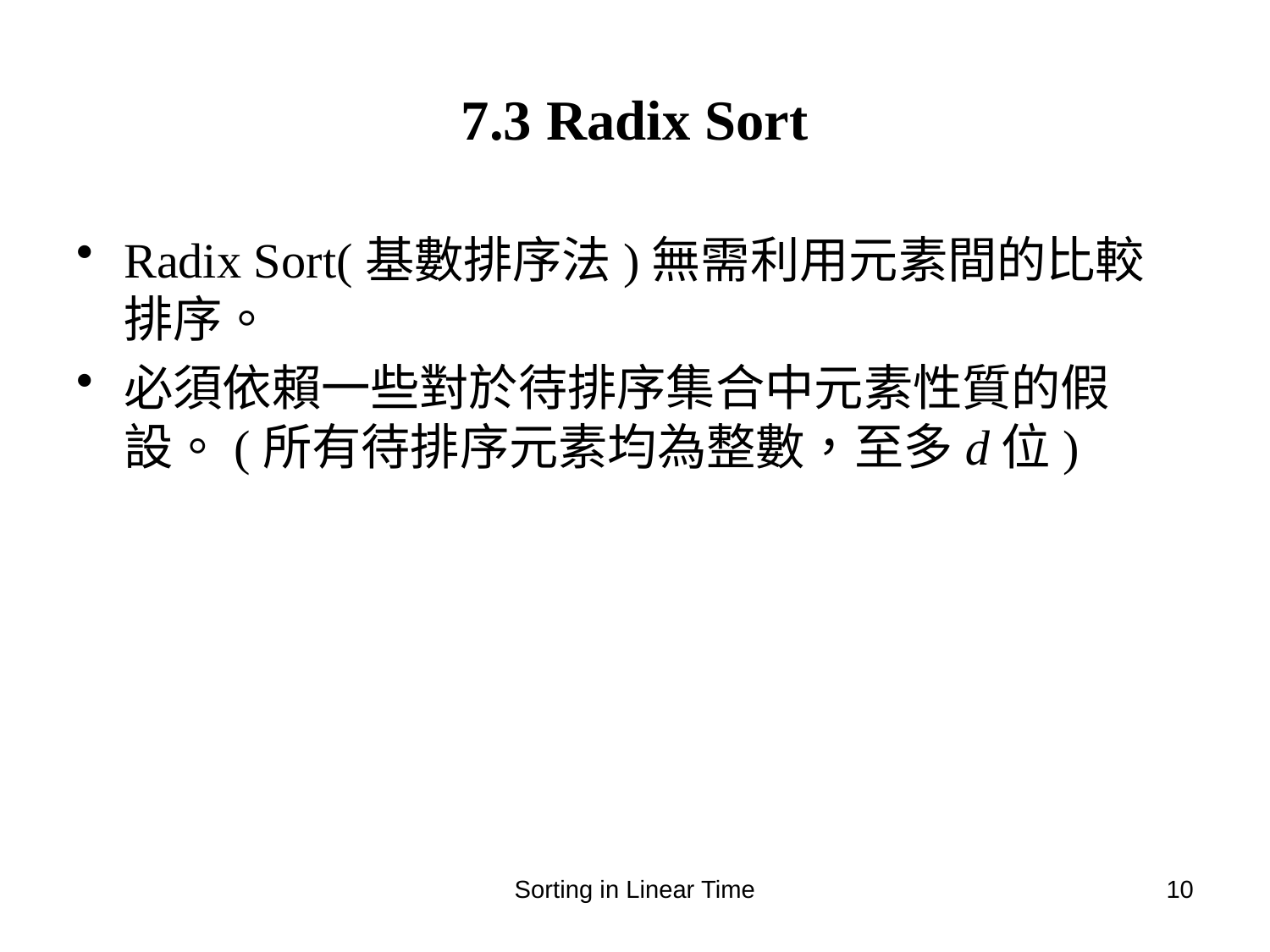

# 7.3 Radix Sort
Radix Sort(基數排序法)無需利用元素間的比較排序。
必須依賴一些對於待排序集合中元素性質的假設。(所有待排序元素均為整數，至多d位)

Sorting in Linear Time
10